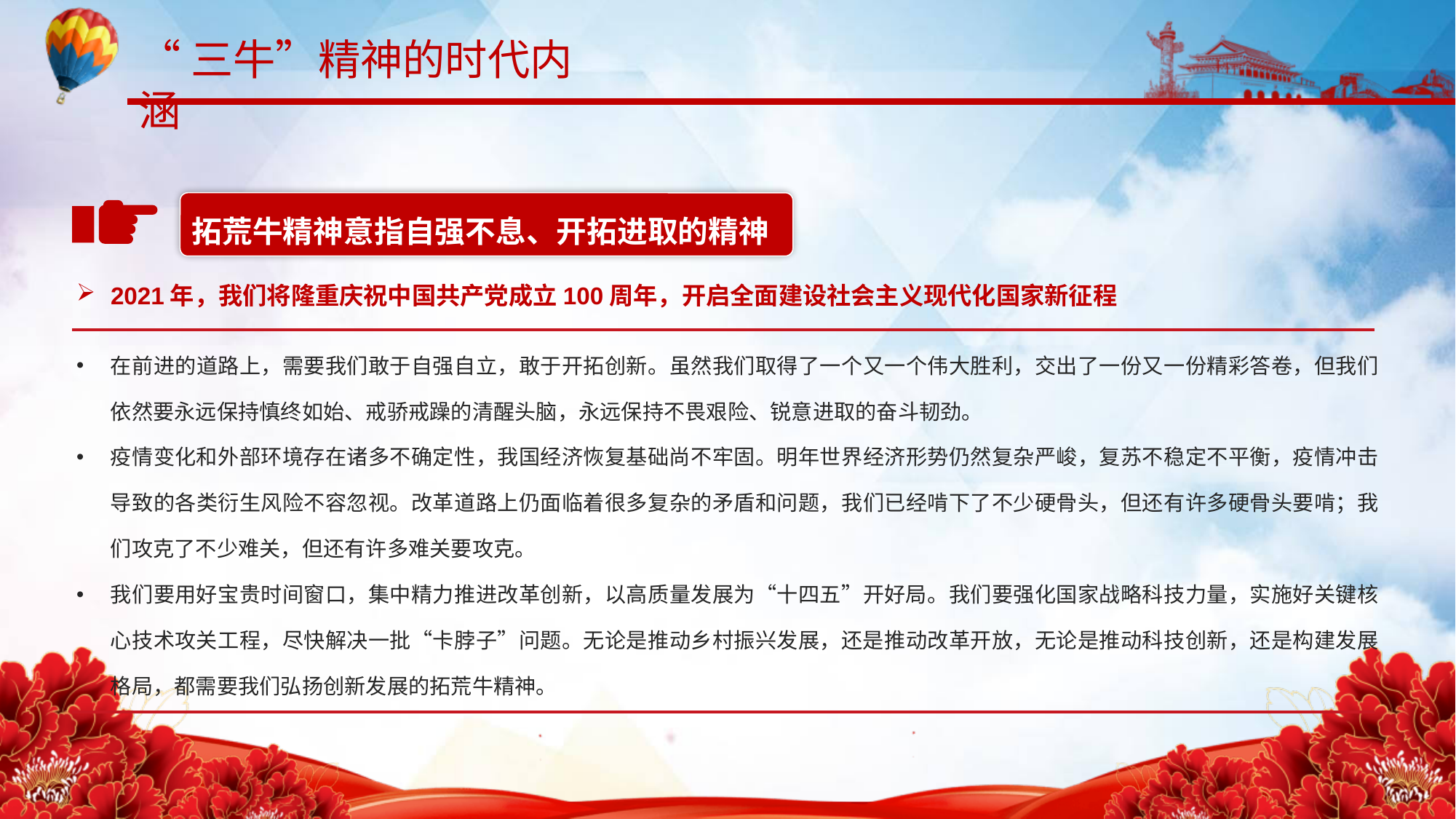

拓荒牛精神意指自强不息、开拓进取的精神

2021年，我们将隆重庆祝中国共产党成立100周年，开启全面建设社会主义现代化国家新征程
在前进的道路上，需要我们敢于自强自立，敢于开拓创新。虽然我们取得了一个又一个伟大胜利，交出了一份又一份精彩答卷，但我们依然要永远保持慎终如始、戒骄戒躁的清醒头脑，永远保持不畏艰险、锐意进取的奋斗韧劲。
疫情变化和外部环境存在诸多不确定性，我国经济恢复基础尚不牢固。明年世界经济形势仍然复杂严峻，复苏不稳定不平衡，疫情冲击导致的各类衍生风险不容忽视。改革道路上仍面临着很多复杂的矛盾和问题，我们已经啃下了不少硬骨头，但还有许多硬骨头要啃；我们攻克了不少难关，但还有许多难关要攻克。
我们要用好宝贵时间窗口，集中精力推进改革创新，以高质量发展为“十四五”开好局。我们要强化国家战略科技力量，实施好关键核心技术攻关工程，尽快解决一批“卡脖子”问题。无论是推动乡村振兴发展，还是推动改革开放，无论是推动科技创新，还是构建发展格局，都需要我们弘扬创新发展的拓荒牛精神。